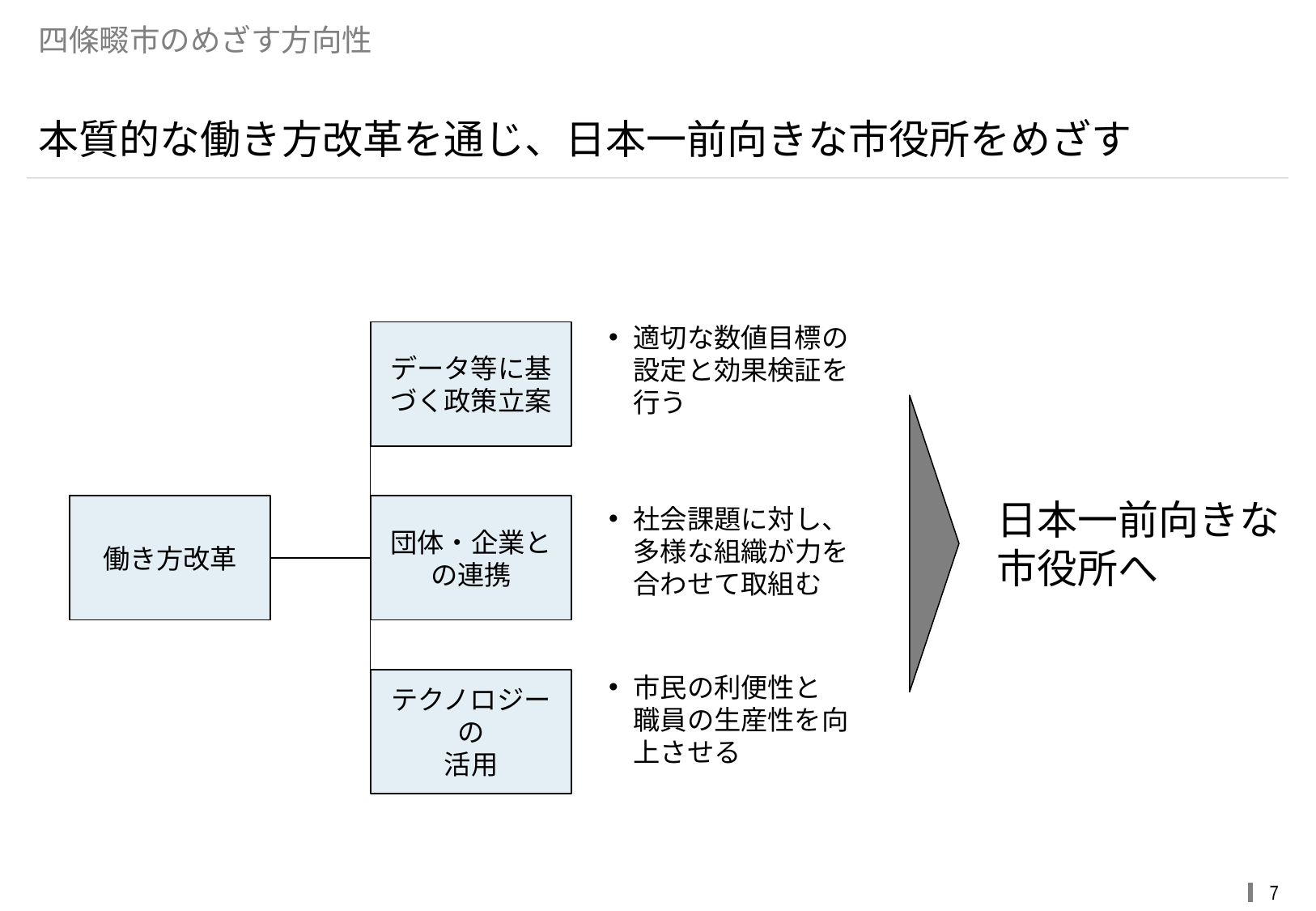

# 四條畷市のめざす方向性
本質的な働き方改革を通じ、日本一前向きな市役所をめざす
適切な数値目標の設定と効果検証を
行う
データ等に基づく政策立案
日本一前向きな
市役所へ
働き方改革
団体・企業との連携
社会課題に対し、
多様な組織が力を合わせて取組む

市民の利便性と
職員の生産性を向上させる
テクノロジーの
活用